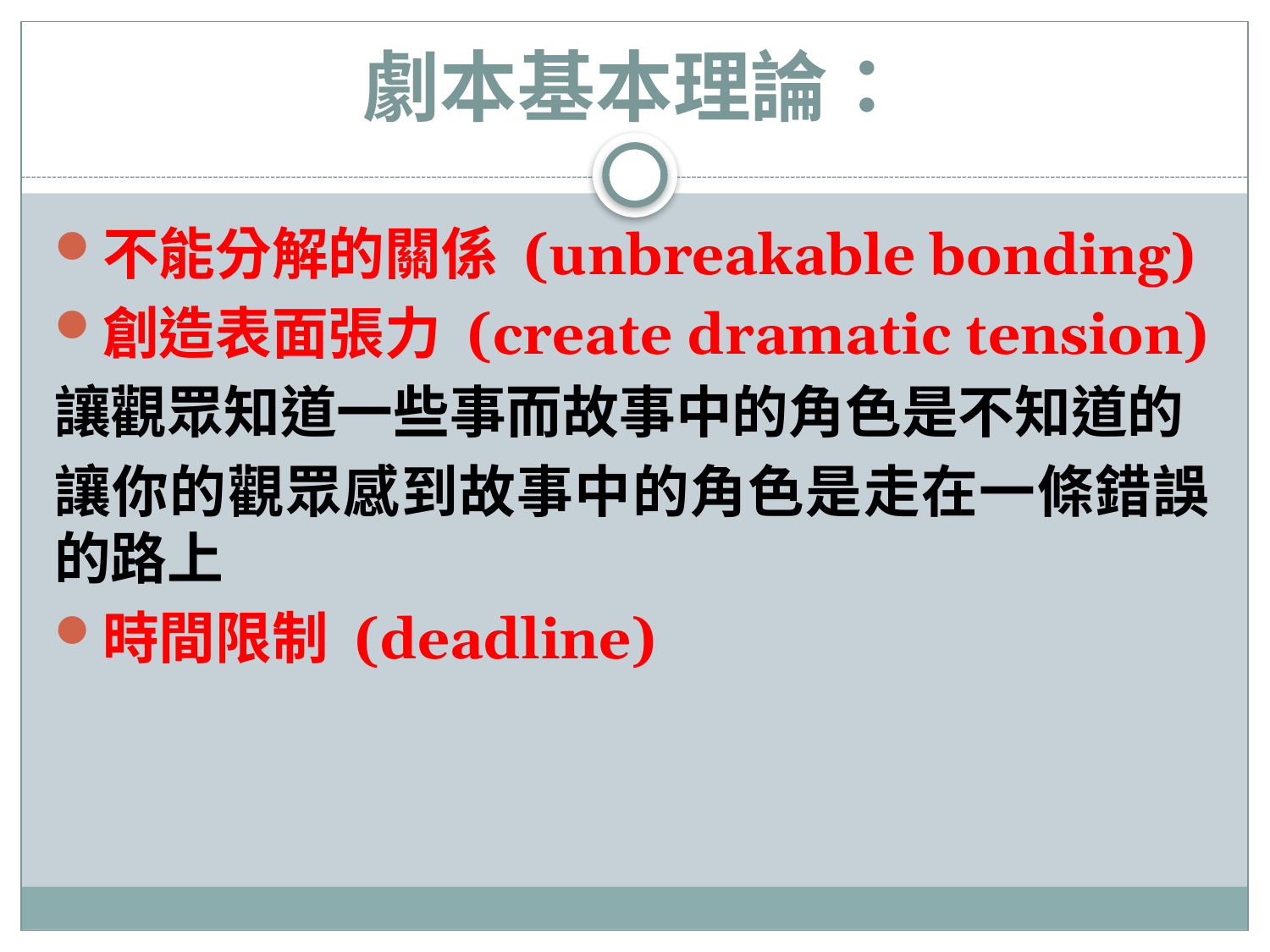

# 劇本基本理論：
不能分解的關係 (unbreakable bonding)
創造表面張力 (create dramatic tension)
讓觀眾知道一些事而故事中的角色是不知道的
讓你的觀眾感到故事中的角色是走在一條錯誤的路上
時間限制 (deadline)